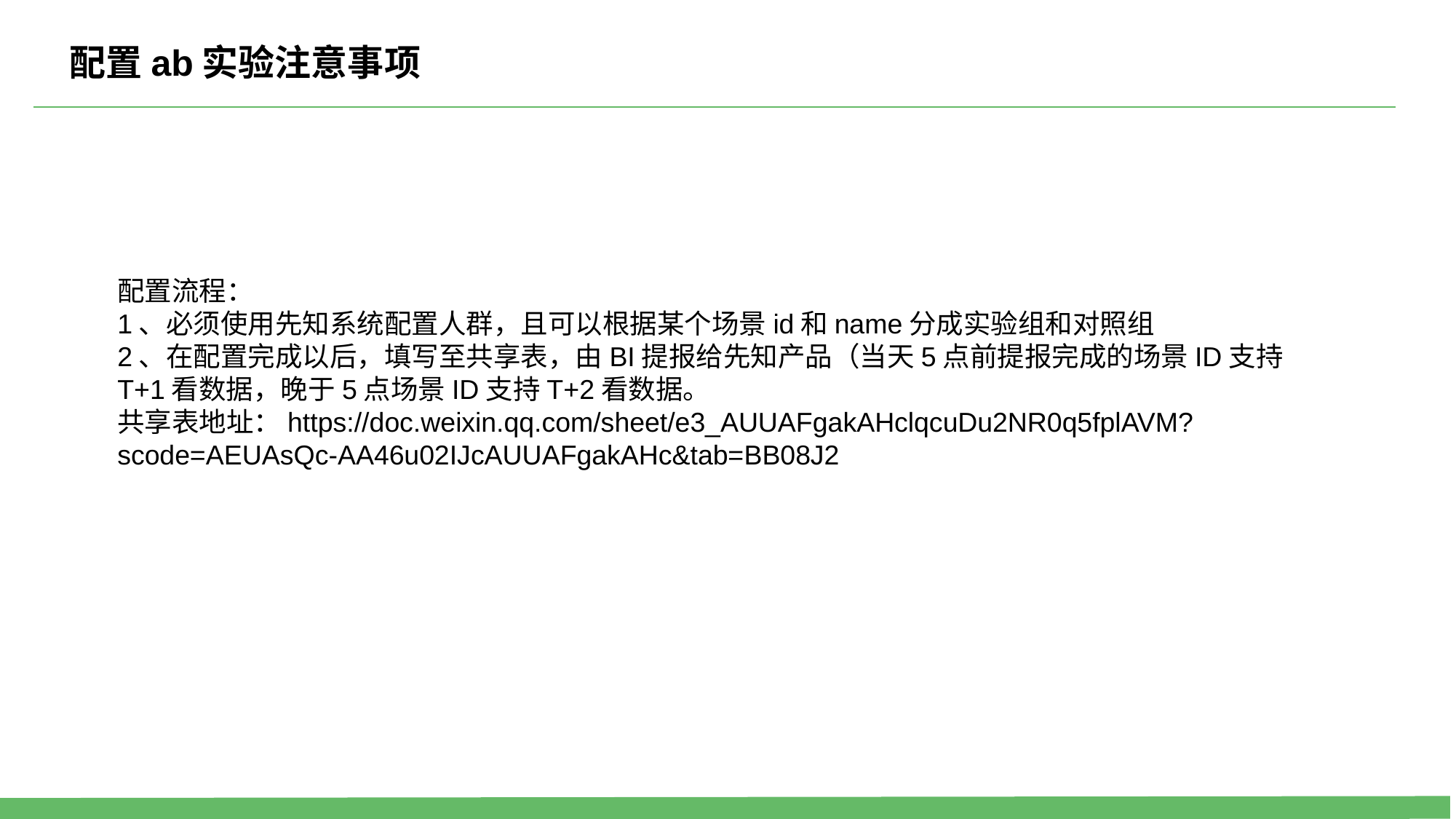

配置ab实验注意事项
配置流程：
1、必须使用先知系统配置人群，且可以根据某个场景id和name分成实验组和对照组
2、在配置完成以后，填写至共享表，由BI提报给先知产品（当天5点前提报完成的场景ID支持T+1看数据，晚于5点场景ID支持T+2看数据。
共享表地址：https://doc.weixin.qq.com/sheet/e3_AUUAFgakAHclqcuDu2NR0q5fplAVM?scode=AEUAsQc-AA46u02IJcAUUAFgakAHc&tab=BB08J2